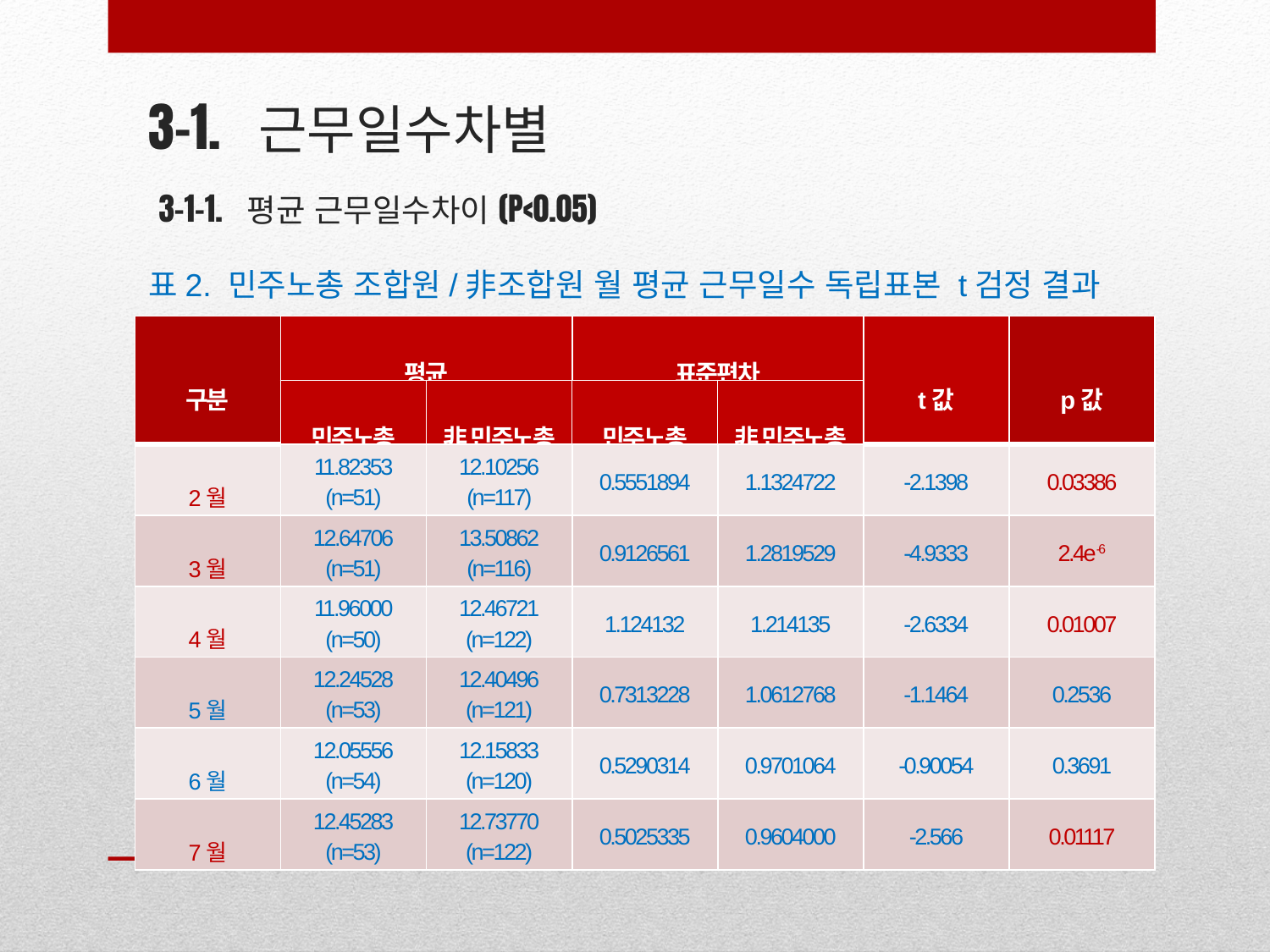

# 3-1.  근무일수차별
3-1-1.  평균 근무일수차이(P<0.05)
표2. 민주노총 조합원/非조합원 월 평균 근무일수 독립표본 t검정 결과
| 구분 | 평균 |  | 표준편차 |  | t값 | p값 |
| --- | --- | --- | --- | --- | --- | --- |
|  | 민주노총 | 非 민주노총 | 민주노총 | 非 민주노총 |  |  |
| 2월 | 11.82353 (n=51) | 12.10256 (n=117) | 0.5551894 | 1.1324722 | -2.1398 | 0.03386 |
| 3월 | 12.64706 (n=51) | 13.50862 (n=116) | 0.9126561 | 1.2819529 | -4.9333 | 2.4e-6 |
| 4월 | 11.96000 (n=50) | 12.46721 (n=122) | 1.124132 | 1.214135 | -2.6334 | 0.01007 |
| 5월 | 12.24528 (n=53) | 12.40496 (n=121) | 0.7313228 | 1.0612768 | -1.1464 | 0.2536 |
| 6월 | 12.05556 (n=54) | 12.15833 (n=120) | 0.5290314 | 0.9701064 | -0.90054 | 0.3691 |
| 7월 | 12.45283 (n=53) | 12.73770 (n=122) | 0.5025335 | 0.9604000 | -2.566 | 0.01117 |